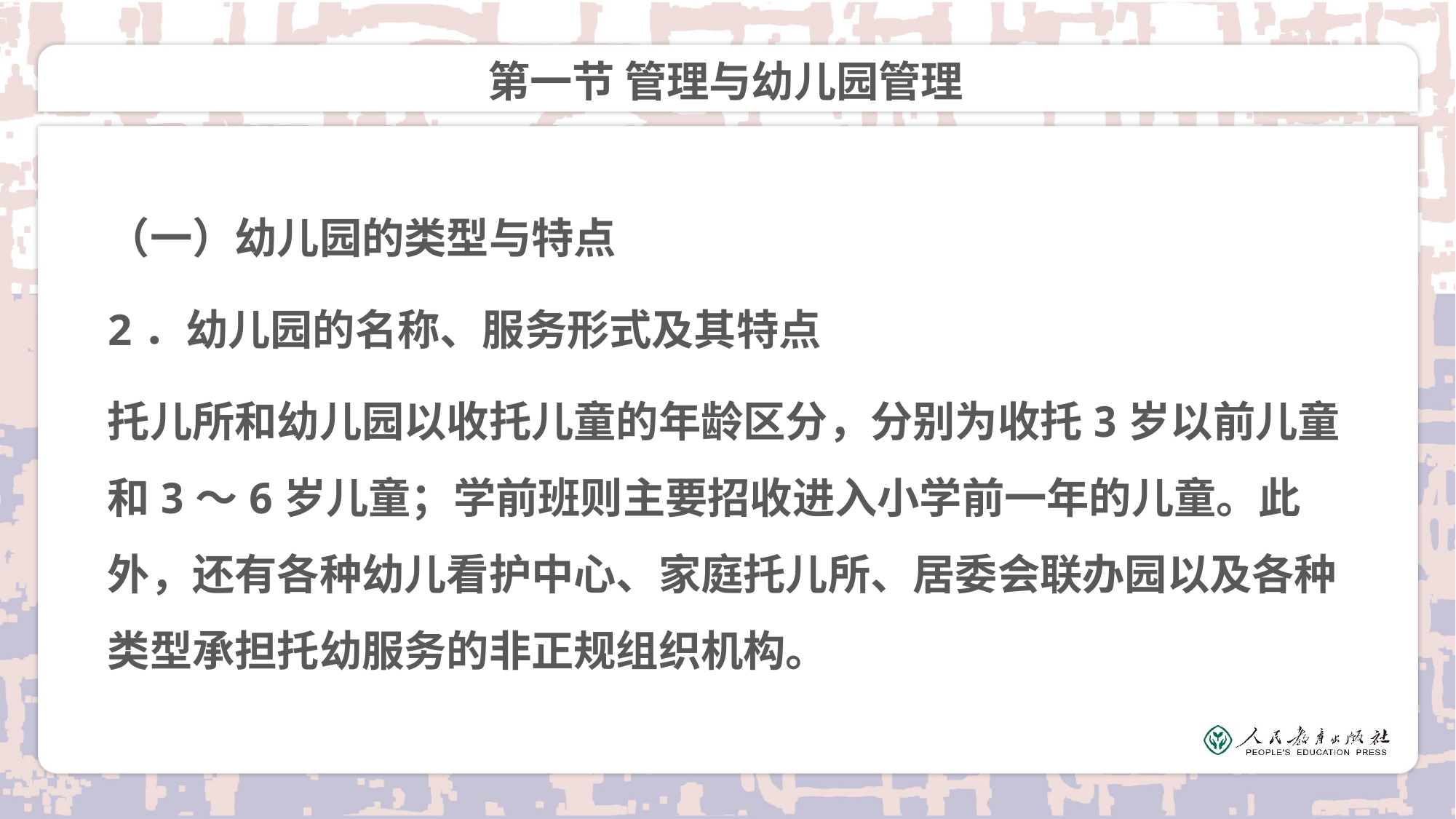

# 第一节 管理与幼儿园管理
（一）幼儿园的类型与特点
2．幼儿园的名称、服务形式及其特点
托儿所和幼儿园以收托儿童的年龄区分，分别为收托3岁以前儿童和3～6岁儿童；学前班则主要招收进入小学前一年的儿童。此外，还有各种幼儿看护中心、家庭托儿所、居委会联办园以及各种类型承担托幼服务的非正规组织机构。